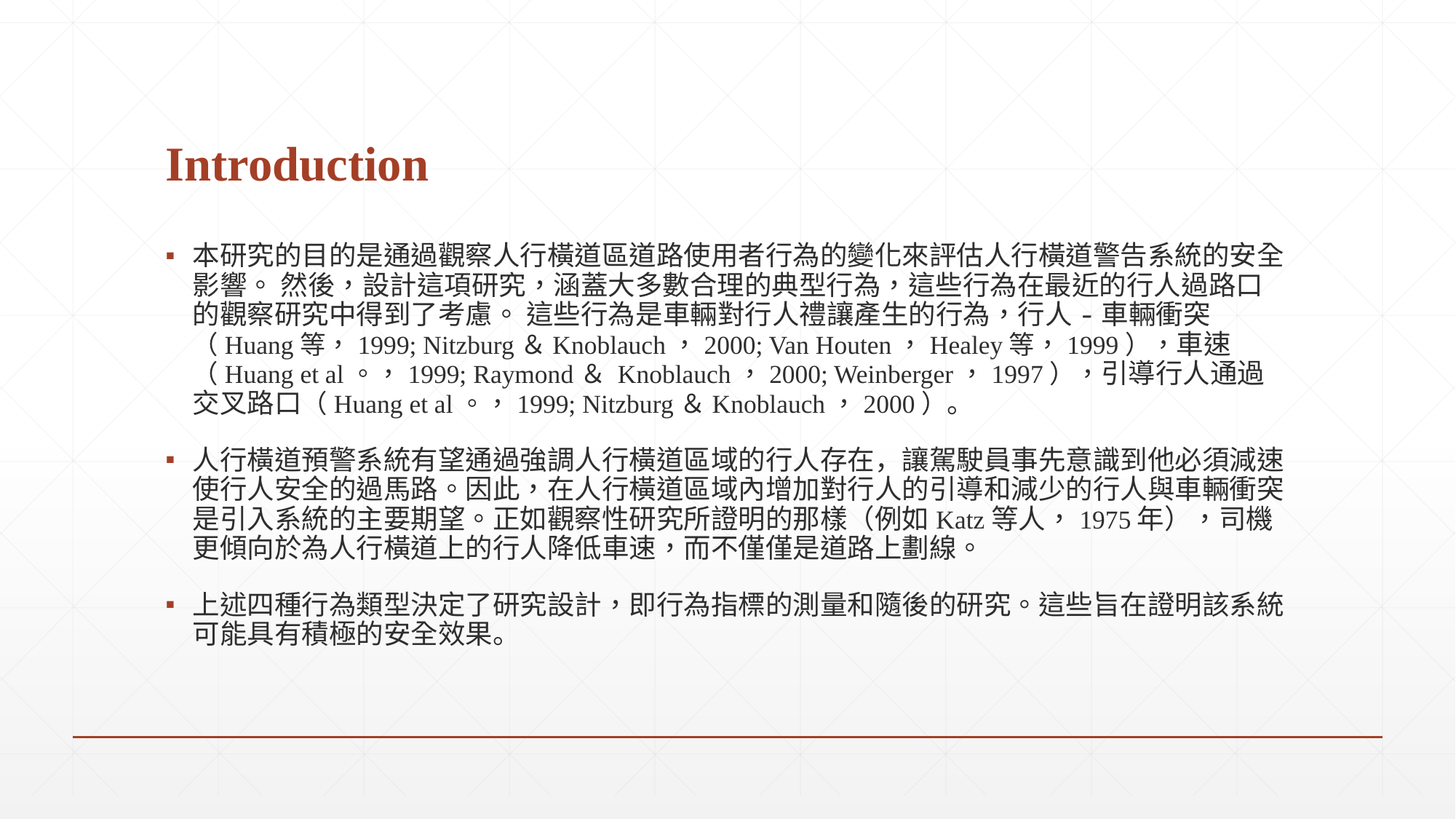

# Introduction
本研究的目的是通過觀察人行橫道區道路使用者行為的變化來評估人行橫道警告系統的安全影響。 然後，設計這項研究，涵蓋大多數合理的典型行為，這些行為在最近的行人過路口的觀察研究中得到了考慮。 這些行為是車輛對行人禮讓產生的行為，行人-車輛衝突（Huang等，1999; Nitzburg＆Knoblauch，2000; Van Houten，Healey等，1999），車速（Huang et al。，1999; Raymond＆ Knoblauch，2000; Weinberger，1997），引導行人通過交叉路口（Huang et al。，1999; Nitzburg＆Knoblauch，2000）。
人行橫道預警系統有望通過強調人行橫道區域的行人存在，讓駕駛員事先意識到他必須減速使行人安全的過馬路。因此，在人行橫道區域內增加對行人的引導和減少的行人與車輛衝突是引入系統的主要期望。正如觀察性研究所證明的那樣（例如Katz等人，1975年），司機更傾向於為人行橫道上的行人降低車速，而不僅僅是道路上劃線。
上述四種行為類型決定了研究設計，即行為指標的測量和隨後的研究。這些旨在證明該系統可能具有積極的安全效果。